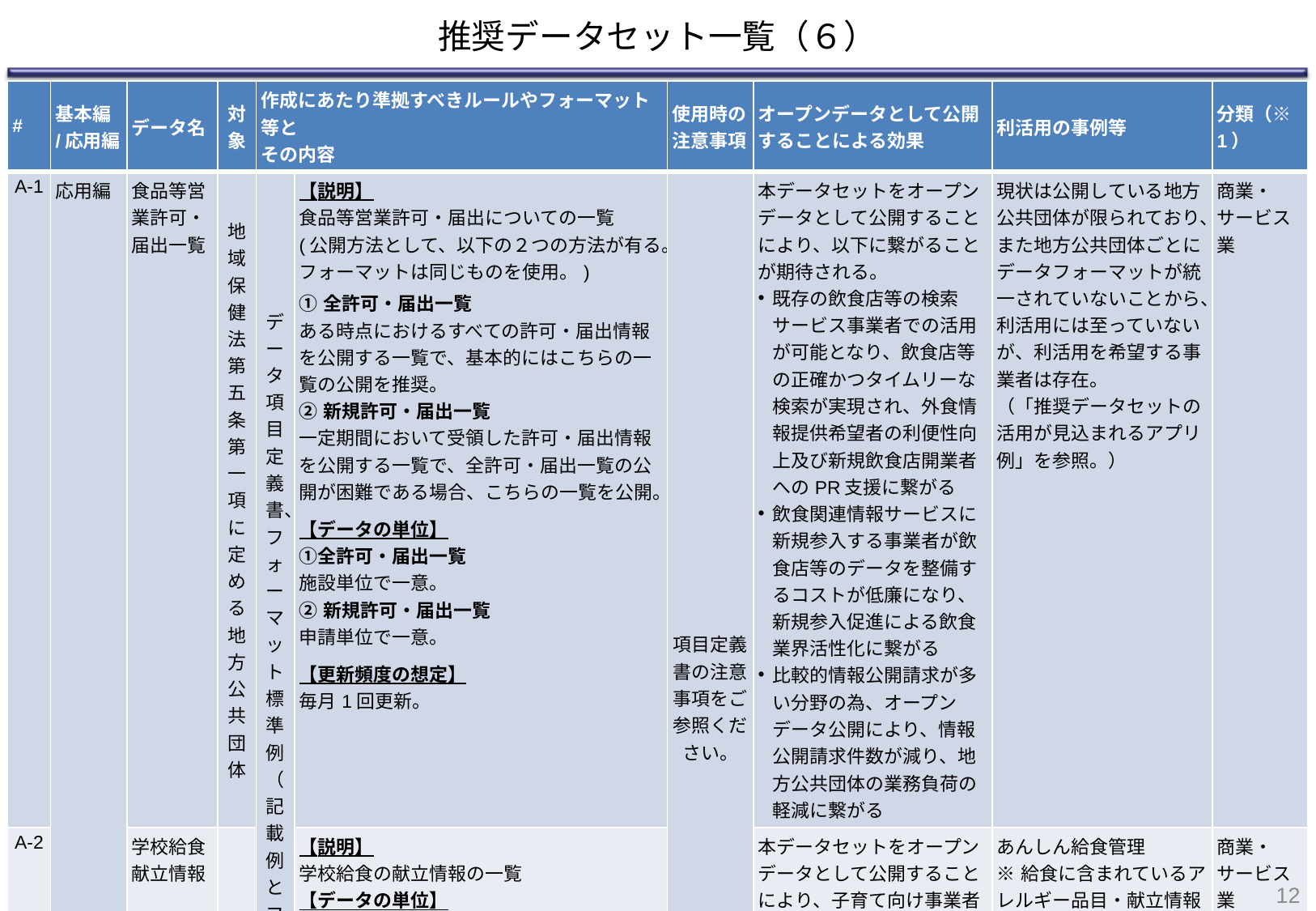

# 推奨データセット一覧（６）
| # | 基本編 /応用編 | データ名 | 対象 | 作成にあたり準拠すべきルールやフォーマット等と その内容 |  | 使用時の注意事項 | オープンデータとして公開することによる効果 | 利活用の事例等 | 分類（※1） |
| --- | --- | --- | --- | --- | --- | --- | --- | --- | --- |
| A-1 | 応用編 | 食品等営業許可・届出一覧 | 地域保健法第五条第一項に定める地方公共団体 | データ項目定義書、フォーマット標準例（記載例とフォーマット） | 【説明】 食品等営業許可・届出についての一覧 (公開方法として、以下の２つの方法が有る。フォーマットは同じものを使用。) ①全許可・届出一覧 ある時点におけるすべての許可・届出情報を公開する一覧で、基本的にはこちらの一覧の公開を推奨。 ②新規許可・届出一覧 一定期間において受領した許可・届出情報を公開する一覧で、全許可・届出一覧の公開が困難である場合、こちらの一覧を公開。 【データの単位】 ①全許可・届出一覧 施設単位で一意。 ②新規許可・届出一覧 申請単位で一意。 【更新頻度の想定】 毎月1回更新。 | 項目定義書の注意事項をご参照ください。 | 本データセットをオープンデータとして公開することにより、以下に繋がることが期待される。 既存の飲食店等の検索サービス事業者での活用が可能となり、飲食店等の正確かつタイムリーな検索が実現され、外食情報提供希望者の利便性向上及び新規飲食店開業者へのPR支援に繋がる 飲食関連情報サービスに新規参入する事業者が飲食店等のデータを整備するコストが低廉になり、新規参入促進による飲食業界活性化に繋がる 比較的情報公開請求が多い分野の為、オープンデータ公開により、情報公開請求件数が減り、地方公共団体の業務負荷の軽減に繋がる | 現状は公開している地方公共団体が限られており、また地方公共団体ごとにデータフォーマットが統一されていないことから、利活用には至っていないが、利活用を希望する事業者は存在。 （「推奨データセットの活用が見込まれるアプリ例」を参照。） | 商業・サービス業 |
| A-2 |  | 学校給食献立情報 | 地方公共団体 |  | 【説明】 学校給食の献立情報の一覧 【データの単位】 献立単位で一意。 【更新頻度の想定】 毎月1回更新。 |  | 本データセットをオープンデータとして公開することにより、子育て向け事業者の学校献立情報サイトに活用され、献立のカロリーや、アレルゲンなどを手軽に確認できるようになる。 | あんしん給食管理 ※給食に含まれているアレルギー品目・献立情報をLINEで知らせてくれるサービスです。 日付検索から 、給食の献立を確認することも可能。 | 商業・サービス業 |
| A-3 |  | 小中学校通学区域情報 |  |  | 【説明】 小中学校の通学区域（学区）の一覧 【データの単位】 学校単位で一意。 【更新頻度の想定】 年1回更新。 |  | 本データセットをオープンデータとして公開することにより、子育て向け事業者の学校情報サイトに活用され、通学区の確認が容易になり、住民サービスの向上につながる。 | 学校教育情報サイト「ガッコム」 ※通学区域情報などを一括収集・整備・無料公開している。 | 商業・サービス業 |
12